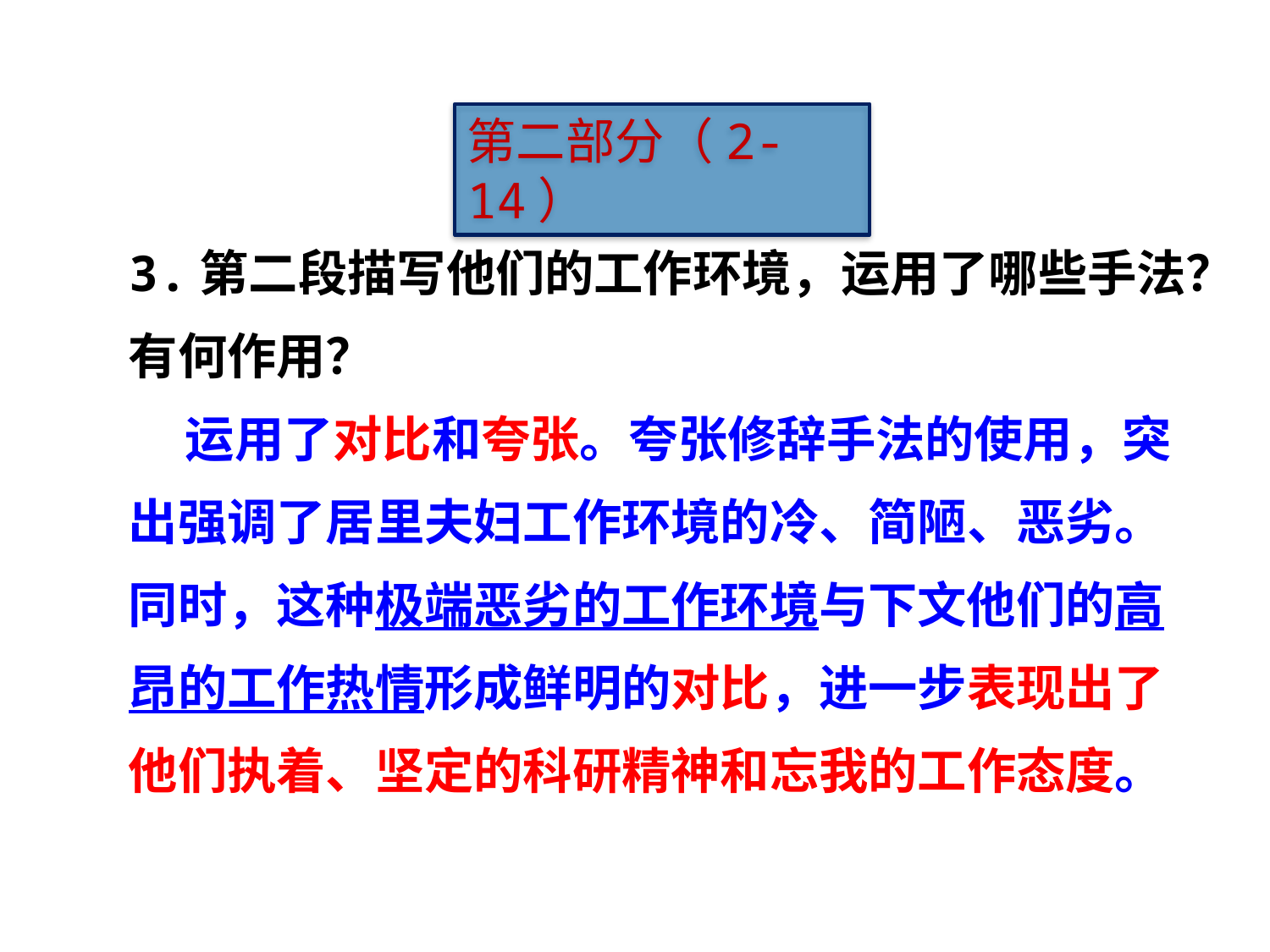

第二部分（2-14）
3.第二段描写他们的工作环境，运用了哪些手法？有何作用？
    运用了对比和夸张。夸张修辞手法的使用，突出强调了居里夫妇工作环境的冷、简陋、恶劣。同时，这种极端恶劣的工作环境与下文他们的高昂的工作热情形成鲜明的对比，进一步表现出了他们执着、坚定的科研精神和忘我的工作态度。